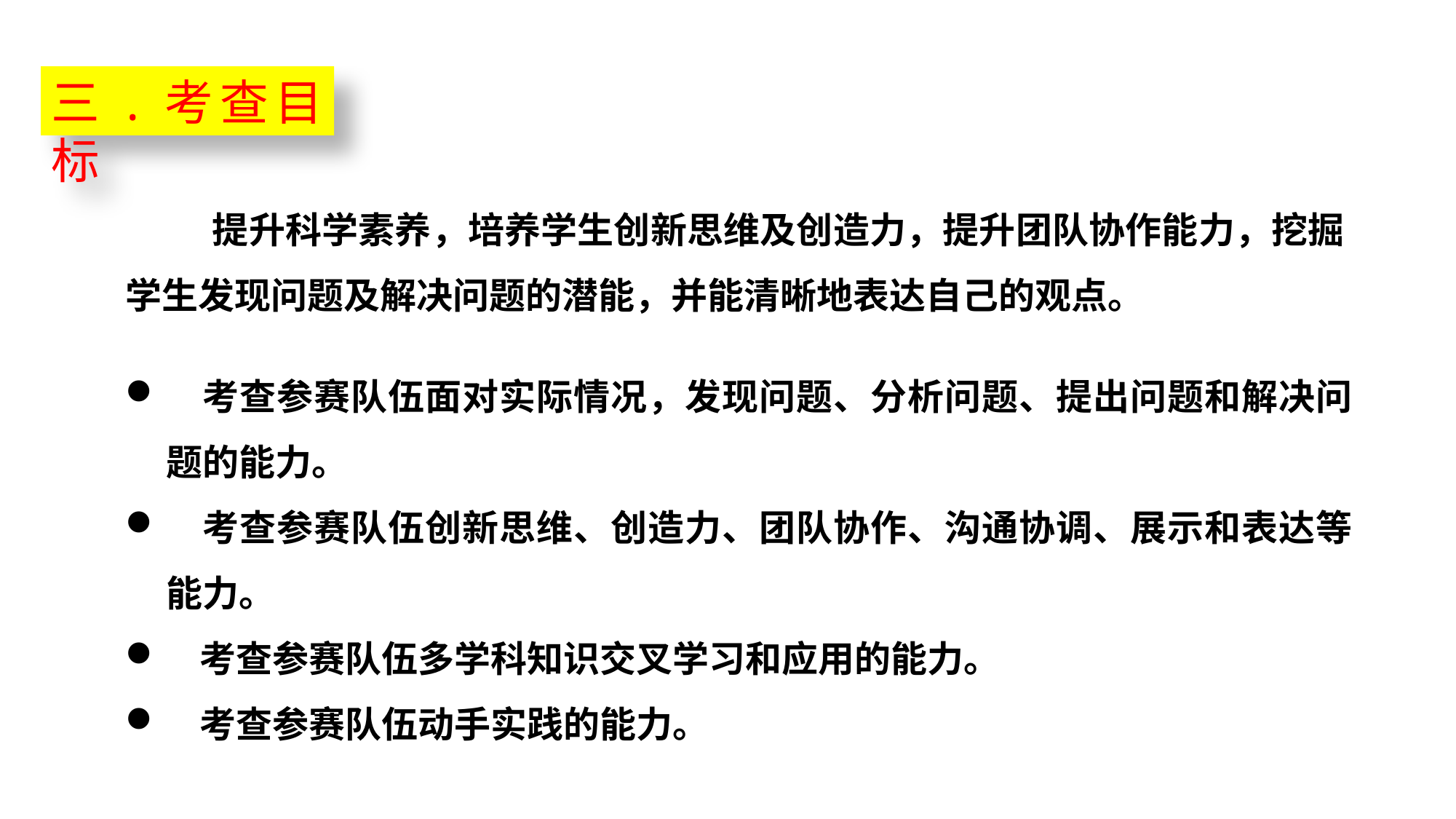

三.考查目标
     提升科学素养，培养学生创新思维及创造力，提升团队协作能力，挖掘学生发现问题及解决问题的潜能，并能清晰地表达自己的观点。

   考查参赛队伍面对实际情况，发现问题、分析问题、提出问题和解决问题的能力。
   考查参赛队伍创新思维、创造力、团队协作、沟通协调、展示和表达等能力。
   考查参赛队伍多学科知识交叉学习和应用的能力。
   考查参赛队伍动手实践的能力。